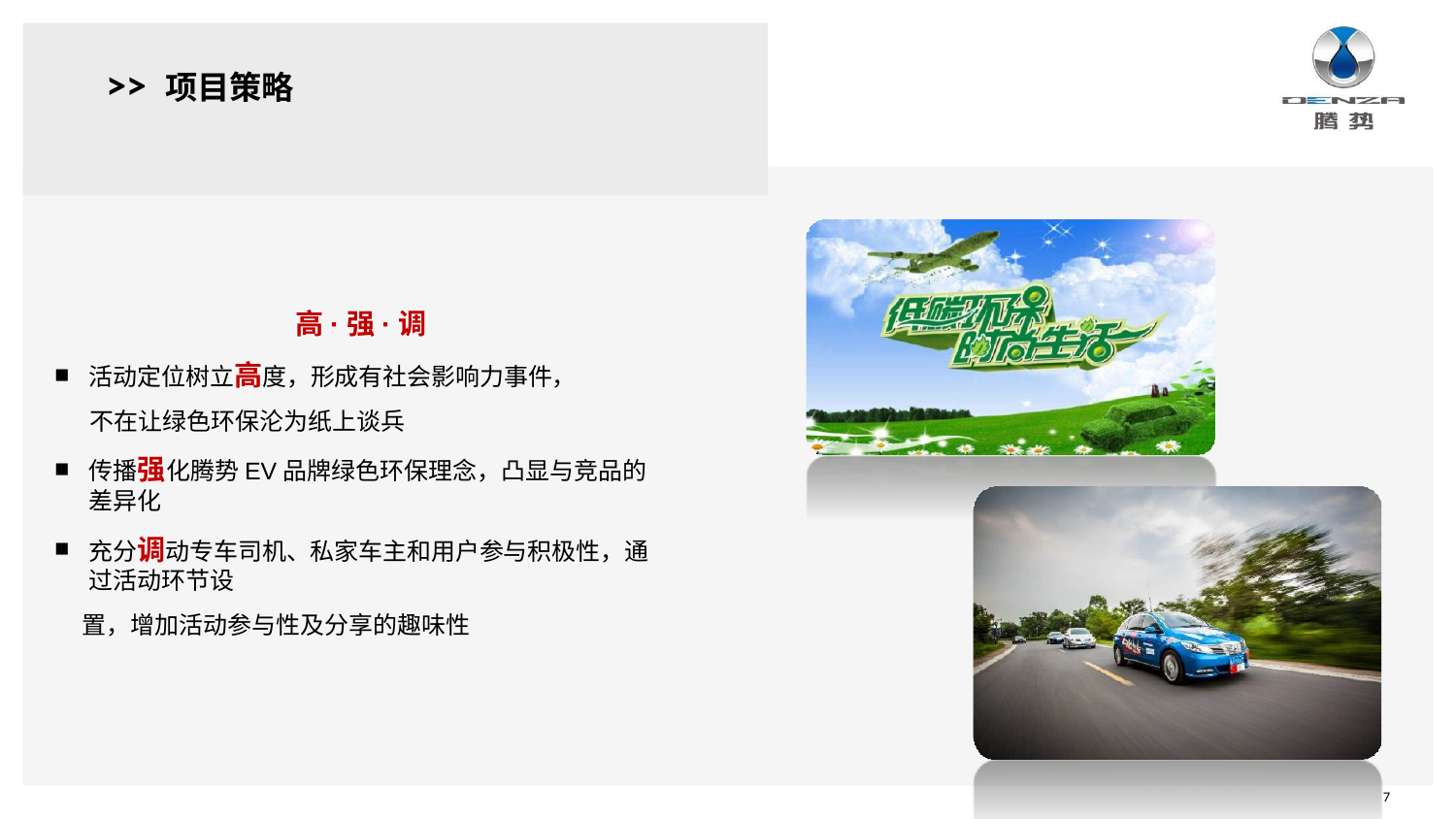

# >> 项目策略

高·强·调
活动定位树立高度，形成有社会影响力事件，
不在让绿色环保沦为纸上谈兵
传播强化腾势EV品牌绿色环保理念，凸显与竞品的差异化
充分调动专车司机、私家车主和用户参与积极性，通过活动环节设
置，增加活动参与性及分享的趣味性

7